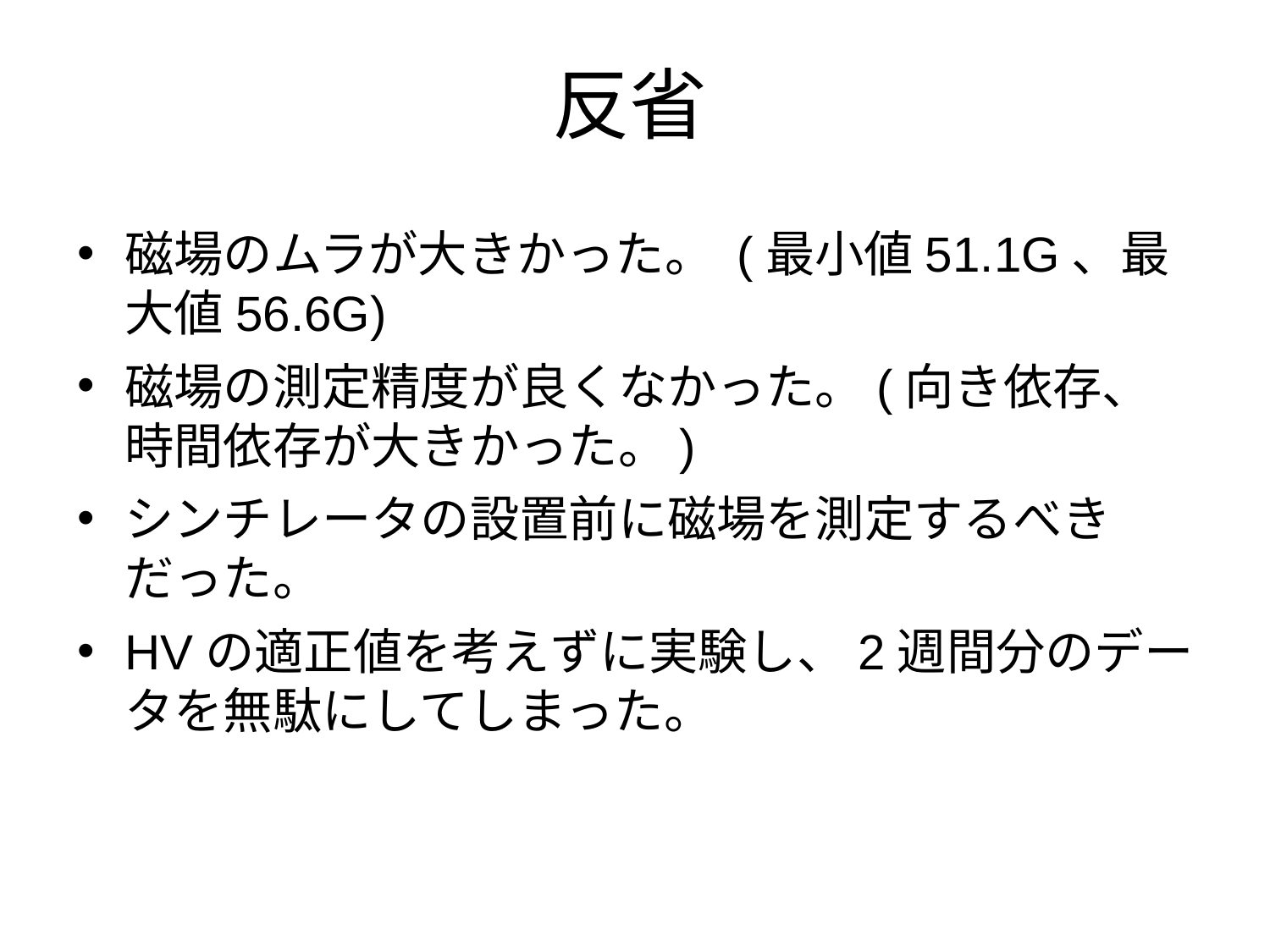

# 反省
磁場のムラが大きかった。 (最小値51.1G、最大値56.6G)
磁場の測定精度が良くなかった。(向き依存、時間依存が大きかった。)
シンチレータの設置前に磁場を測定するべきだった。
HVの適正値を考えずに実験し、2週間分のデータを無駄にしてしまった。